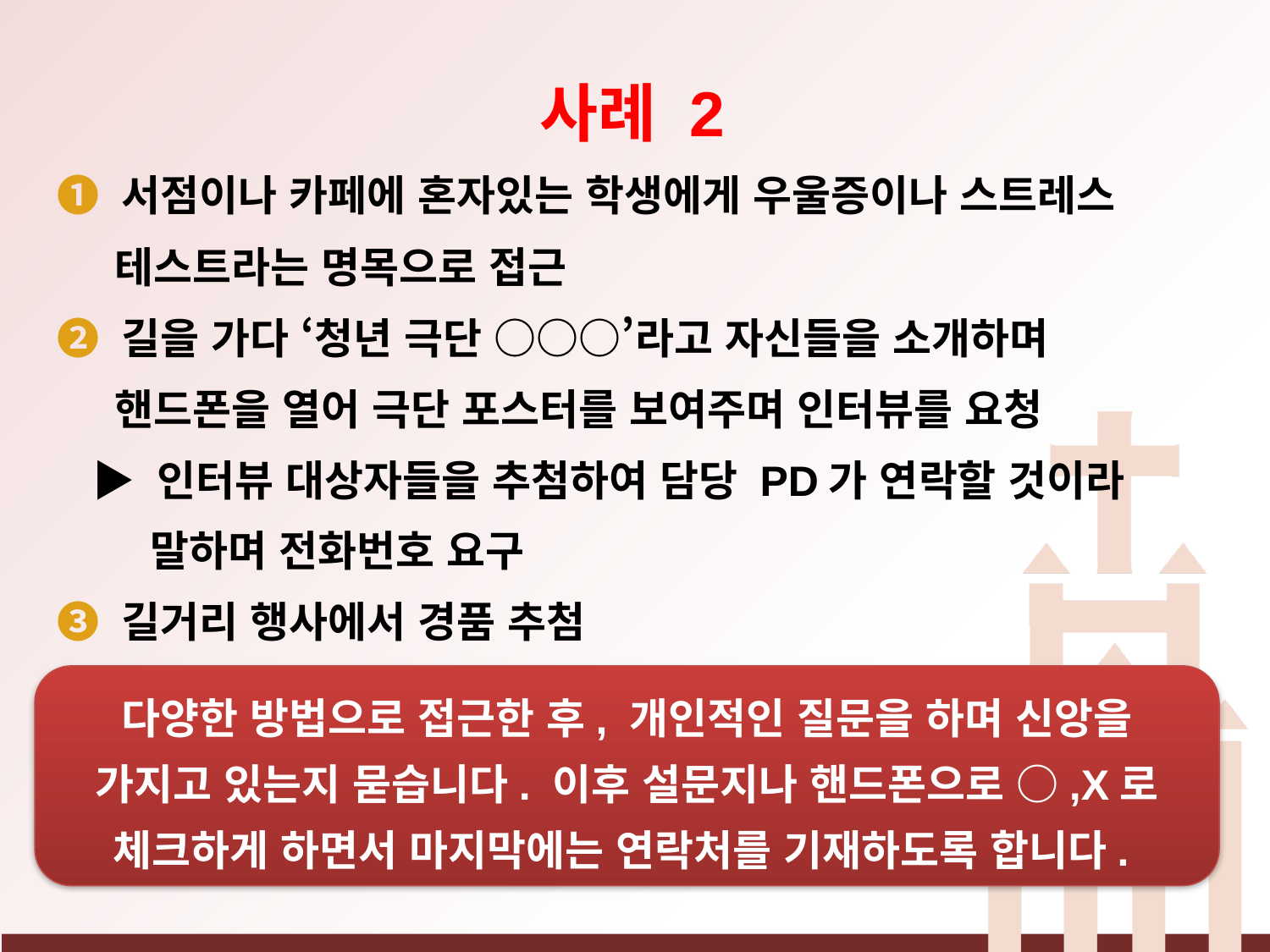

사례 2
❶ 서점이나 카페에 혼자있는 학생에게 우울증이나 스트레스
    테스트라는 명목으로 접근
❷ 길을 가다 ‘청년 극단 ○○○’라고 자신들을 소개하며
    핸드폰을 열어 극단 포스터를 보여주며 인터뷰를 요청
   ▶ 인터뷰 대상자들을 추첨하여 담당 PD가 연락할 것이라
       말하며 전화번호 요구
❸ 길거리 행사에서 경품 추첨

다양한 방법으로 접근한 후, 개인적인 질문을 하며 신앙을 가지고 있는지 묻습니다. 이후 설문지나 핸드폰으로 ○,X로 체크하게 하면서 마지막에는 연락처를 기재하도록 합니다.